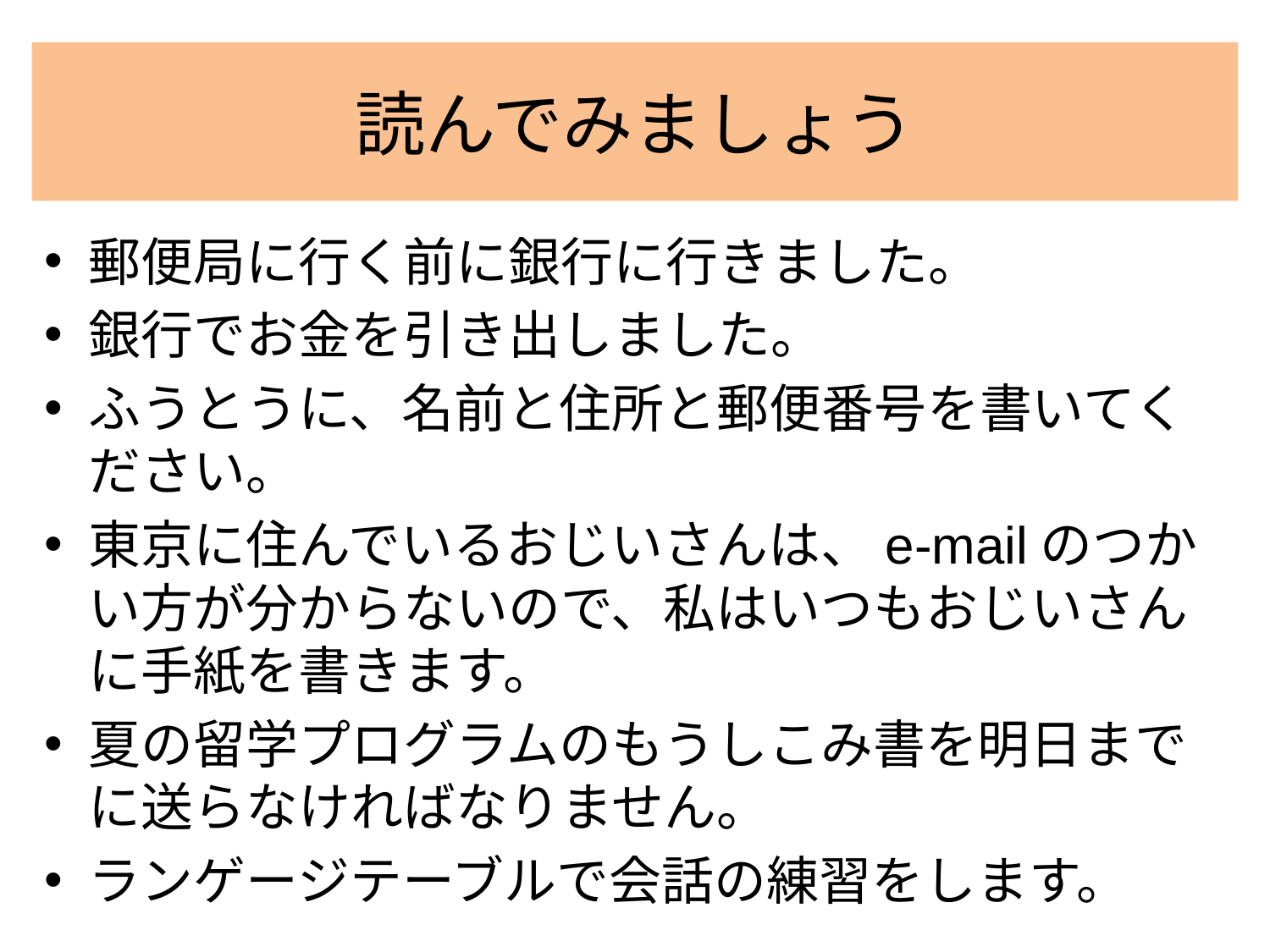

# 読んでみましょう
郵便局に行く前に銀行に行きました。
銀行でお金を引き出しました。
ふうとうに、名前と住所と郵便番号を書いてください。
東京に住んでいるおじいさんは、e-mailのつかい方が分からないので、私はいつもおじいさんに手紙を書きます。
夏の留学プログラムのもうしこみ書を明日までに送らなければなりません。
ランゲージテーブルで会話の練習をします。